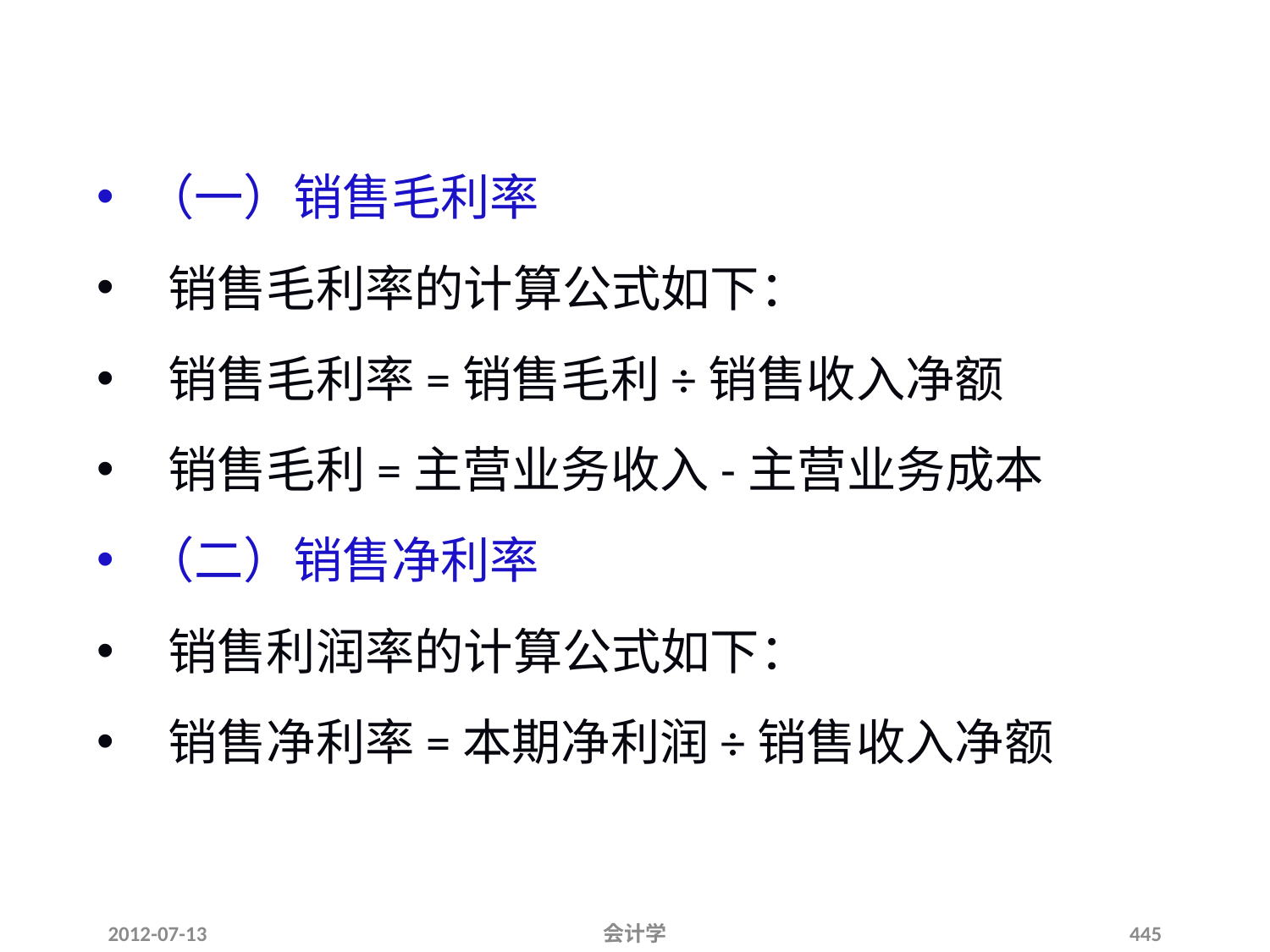

# 一、反映盈利能力的指标
（一）销售毛利率
 销售毛利率的计算公式如下：
 销售毛利率=销售毛利÷销售收入净额
 销售毛利=主营业务收入-主营业务成本
（二）销售净利率
 销售利润率的计算公式如下：
 销售净利率=本期净利润÷销售收入净额
2012-07-13
会计学
445